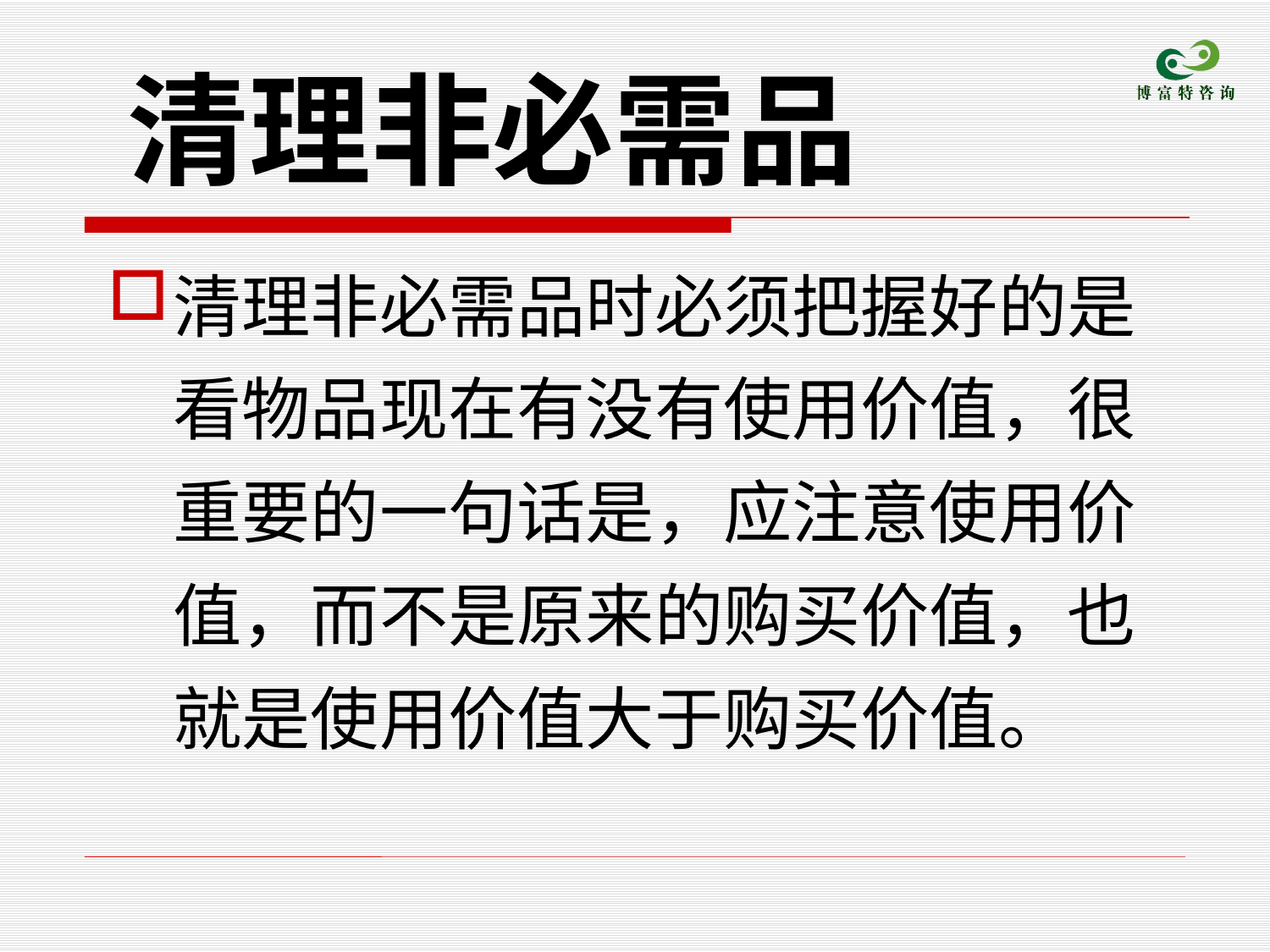

# 清理非必需品
清理非必需品时必须把握好的是看物品现在有没有使用价值，很重要的一句话是，应注意使用价值，而不是原来的购买价值，也就是使用价值大于购买价值。
113